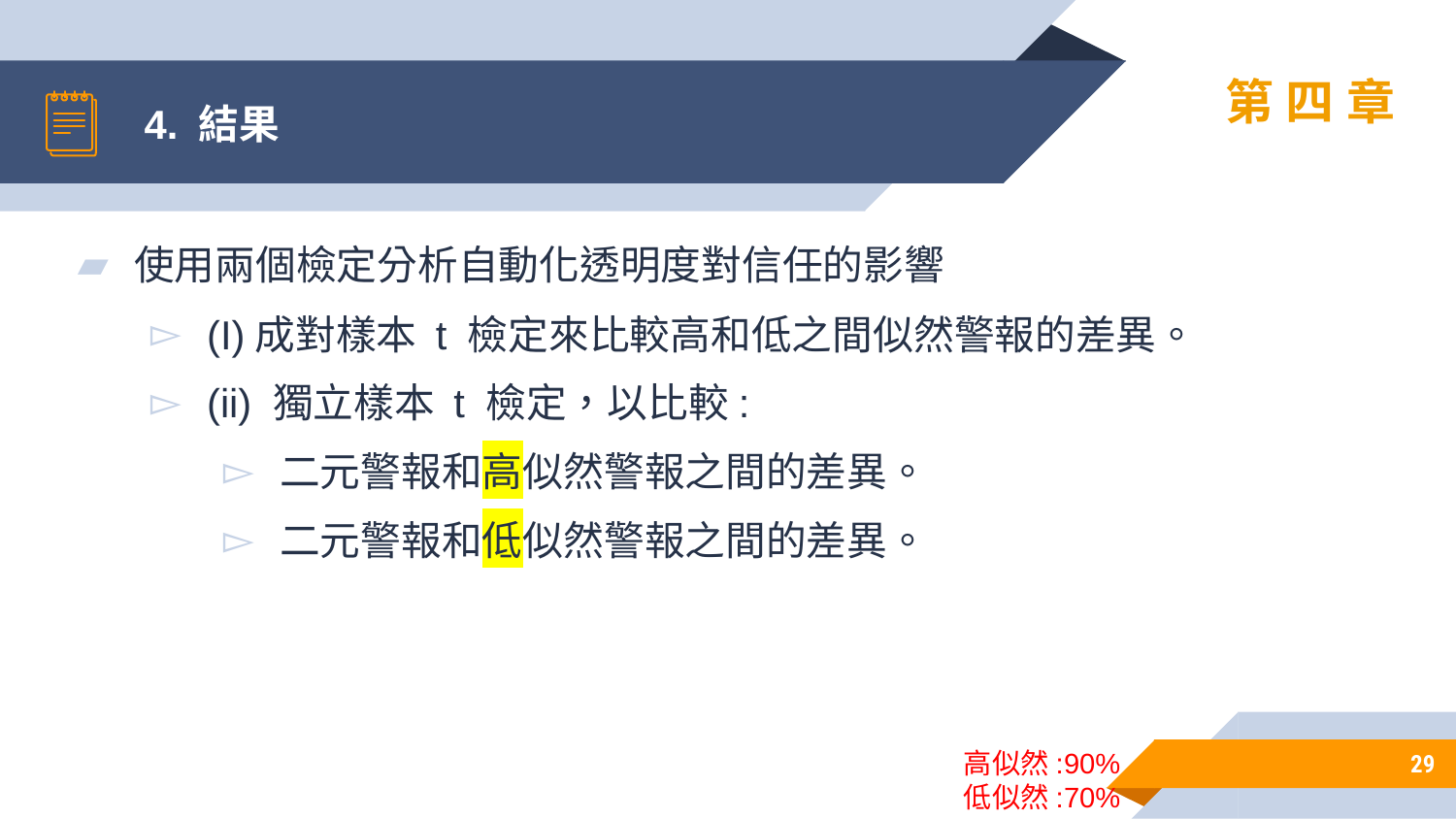

# 4. 結果
第四章

使用兩個檢定分析自動化透明度對信任的影響
(I)成對樣本 t 檢定來比較高和低之間似然警報的差異。
(ii) 獨立樣本 t 檢定，以比較:
二元警報和高似然警報之間的差異。
二元警報和低似然警報之間的差異。
29
高似然:90%
低似然:70%